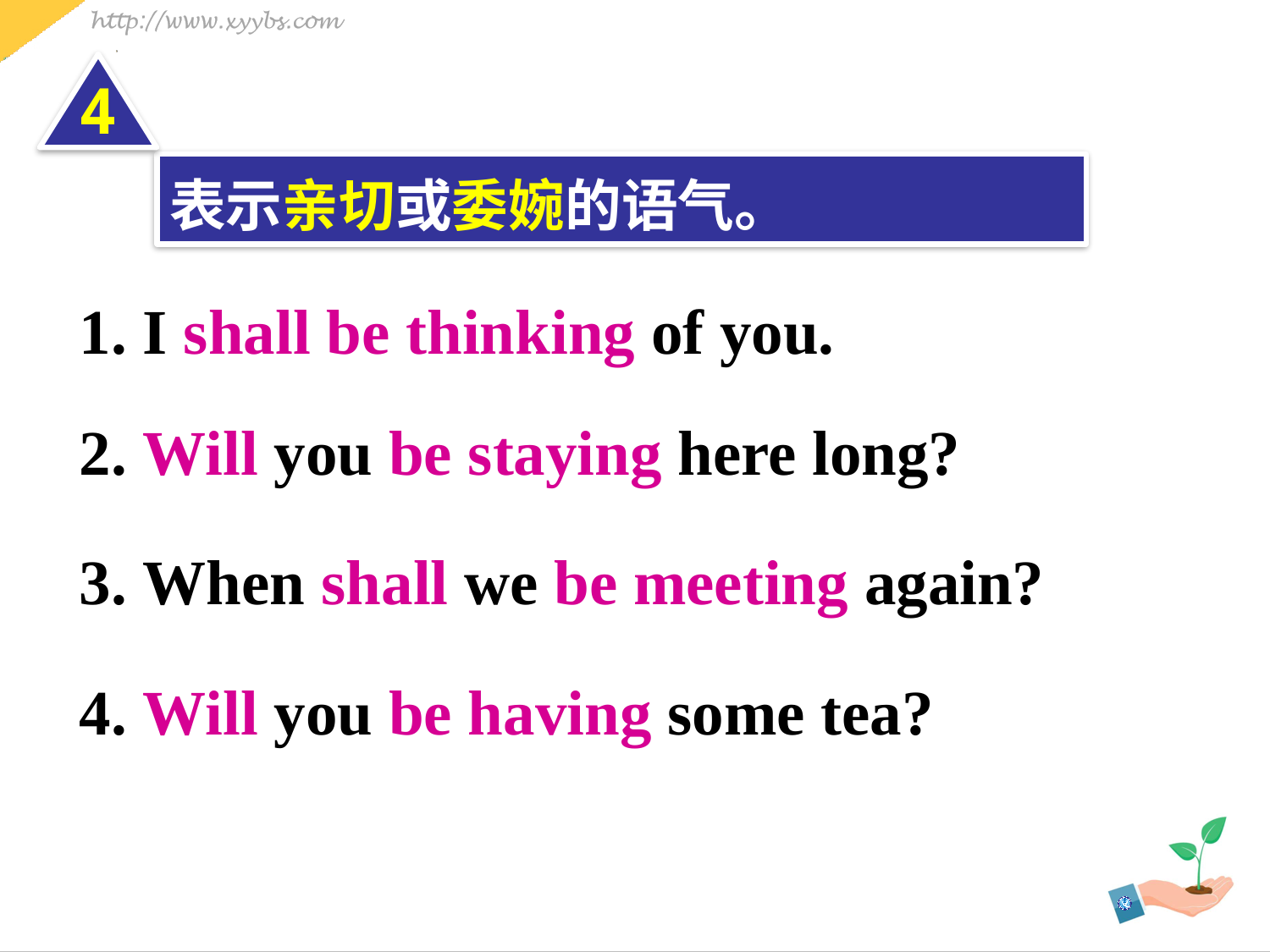

4
表示亲切或委婉的语气。
1. I shall be thinking of you.
2. Will you be staying here long?
3. When shall we be meeting again?
4. Will you be having some tea?